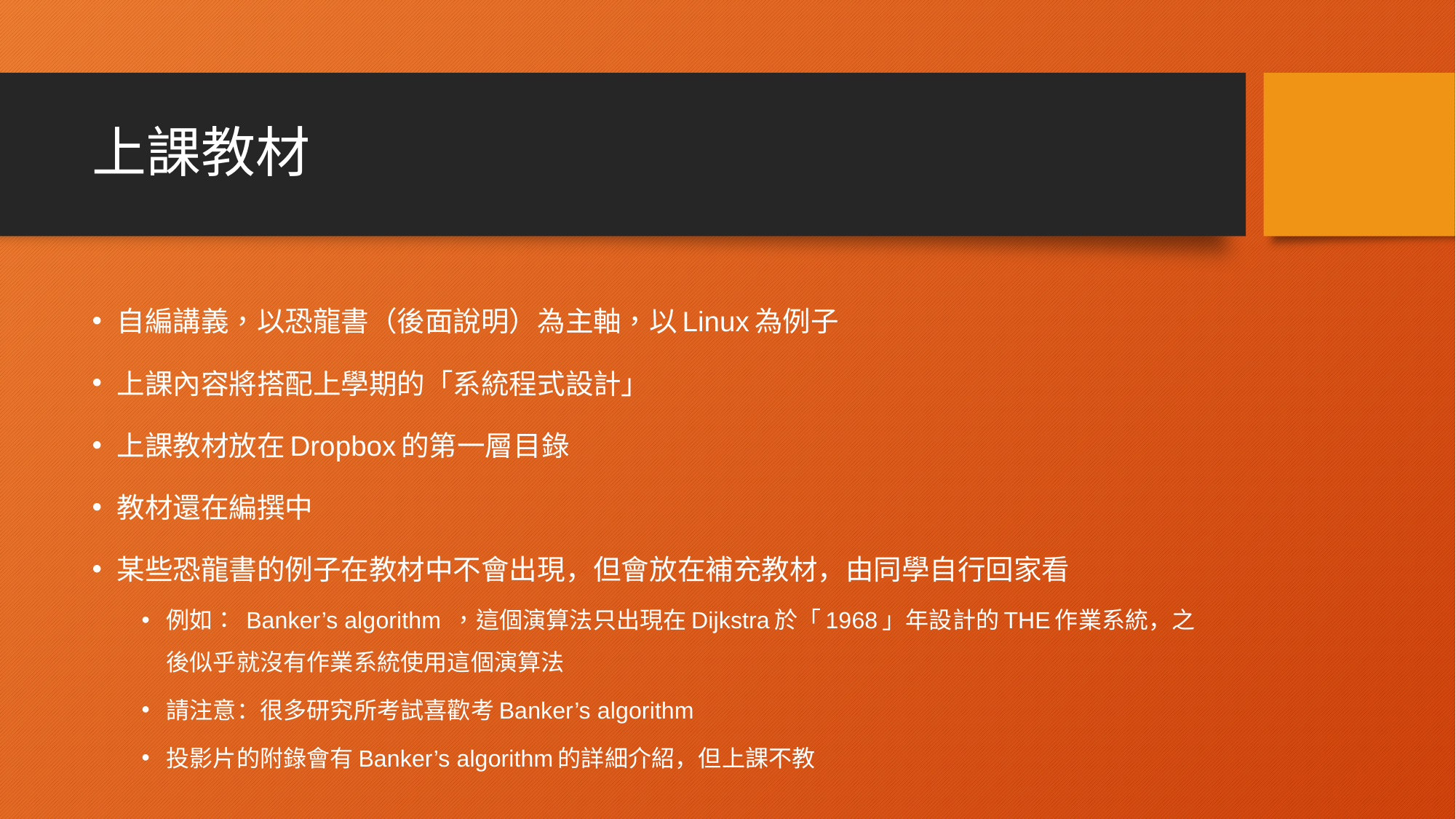

# 上課教材
自編講義，以恐龍書（後面說明）為主軸，以Linux為例子
上課內容將搭配上學期的「系統程式設計」
上課教材放在Dropbox的第一層目錄
教材還在編撰中
某些恐龍書的例子在教材中不會出現，但會放在補充教材，由同學自行回家看
例如： Banker’s algorithm ，這個演算法只出現在Dijkstra於「1968」年設計的THE作業系統，之後似乎就沒有作業系統使用這個演算法
請注意：很多研究所考試喜歡考Banker’s algorithm
投影片的附錄會有Banker’s algorithm的詳細介紹，但上課不教